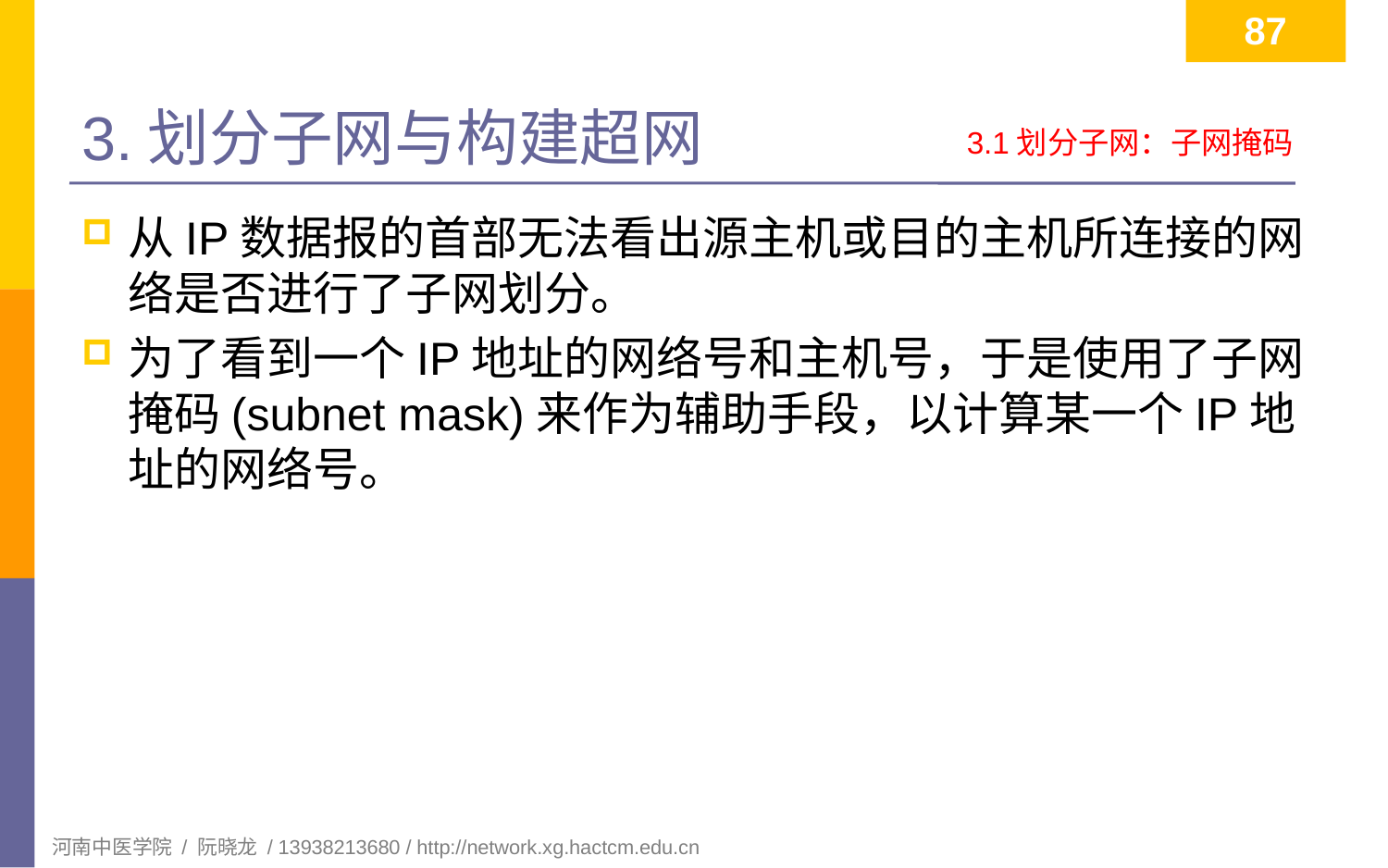

87
# 3.划分子网与构建超网
3.1划分子网：子网掩码
从IP数据报的首部无法看出源主机或目的主机所连接的网络是否进行了子网划分。
为了看到一个IP地址的网络号和主机号，于是使用了子网掩码(subnet mask)来作为辅助手段，以计算某一个IP地址的网络号。